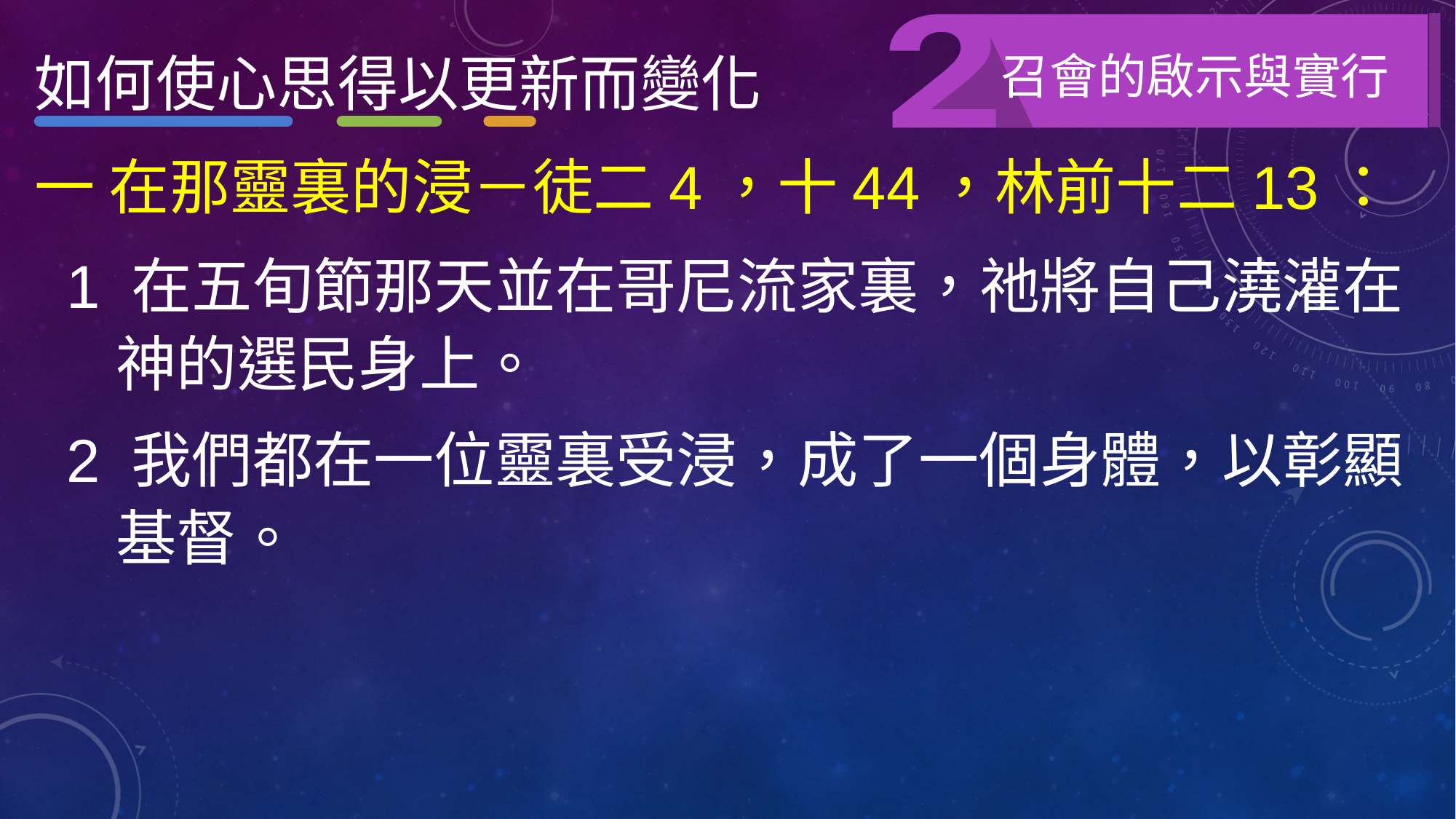

召會的啟示與實行
如何使心思得以更新而變化

一 在那靈裏的浸－徒二4，十44，林前十二13：
1 在五旬節那天並在哥尼流家裏，祂將自己澆灌在神的選民身上。
2 我們都在一位靈裏受浸，成了一個身體，以彰顯基督。